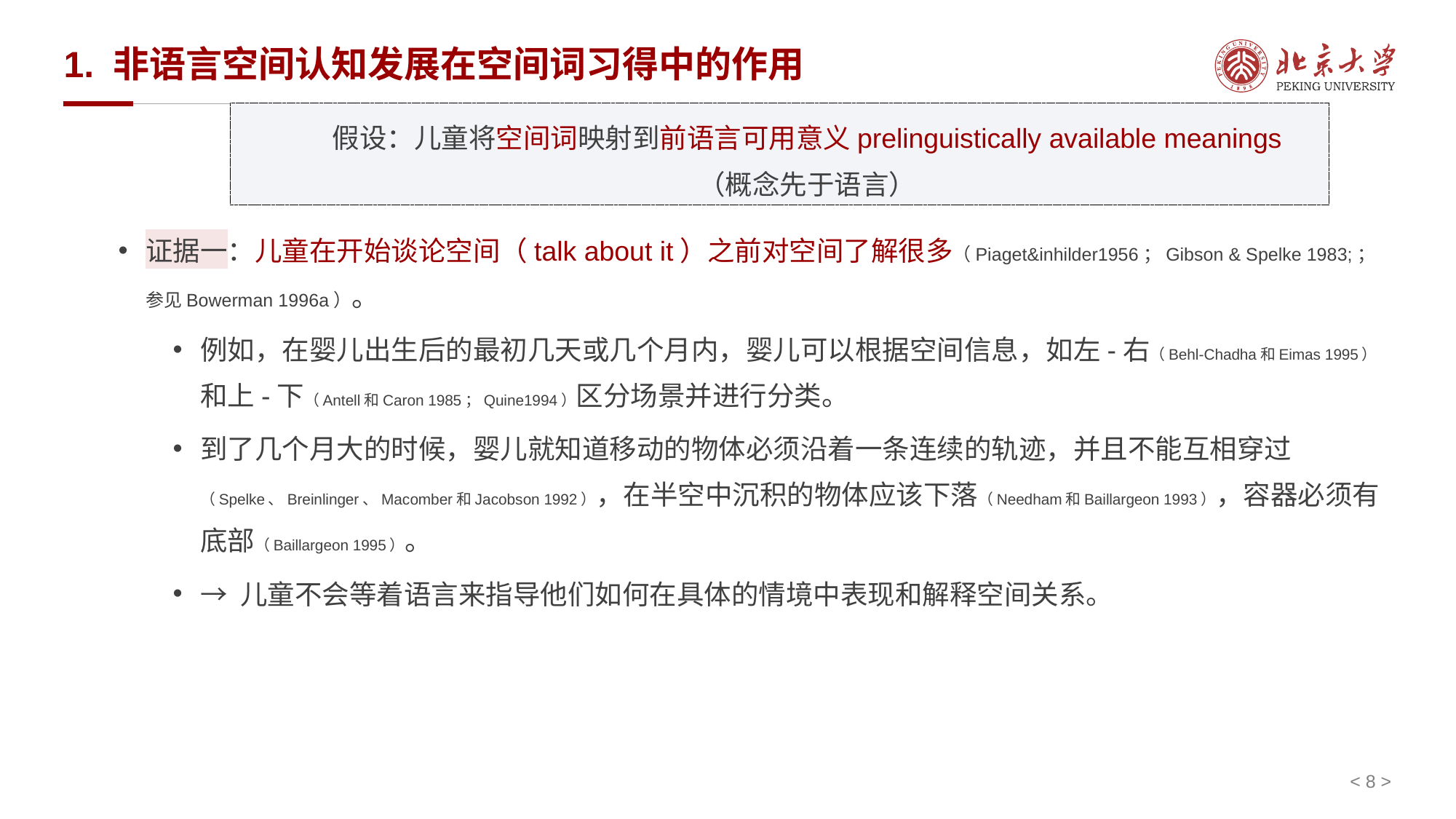

# 1. 非语言空间认知发展在空间词习得中的作用
假设：儿童将空间词映射到前语言可用意义prelinguistically available meanings
（概念先于语言）
证据一：儿童在开始谈论空间（talk about it）之前对空间了解很多（Piaget&inhilder1956；Gibson & Spelke 1983;；参见Bowerman 1996a）。
例如，在婴儿出生后的最初几天或几个月内，婴儿可以根据空间信息，如左-右（Behl-Chadha和Eimas 1995）和上-下（Antell和Caron 1985；Quine1994）区分场景并进行分类。
到了几个月大的时候，婴儿就知道移动的物体必须沿着一条连续的轨迹，并且不能互相穿过（Spelke、Breinlinger、Macomber和Jacobson 1992），在半空中沉积的物体应该下落（Needham和Baillargeon 1993），容器必须有底部（Baillargeon 1995）。
→ 儿童不会等着语言来指导他们如何在具体的情境中表现和解释空间关系。
< 8 >